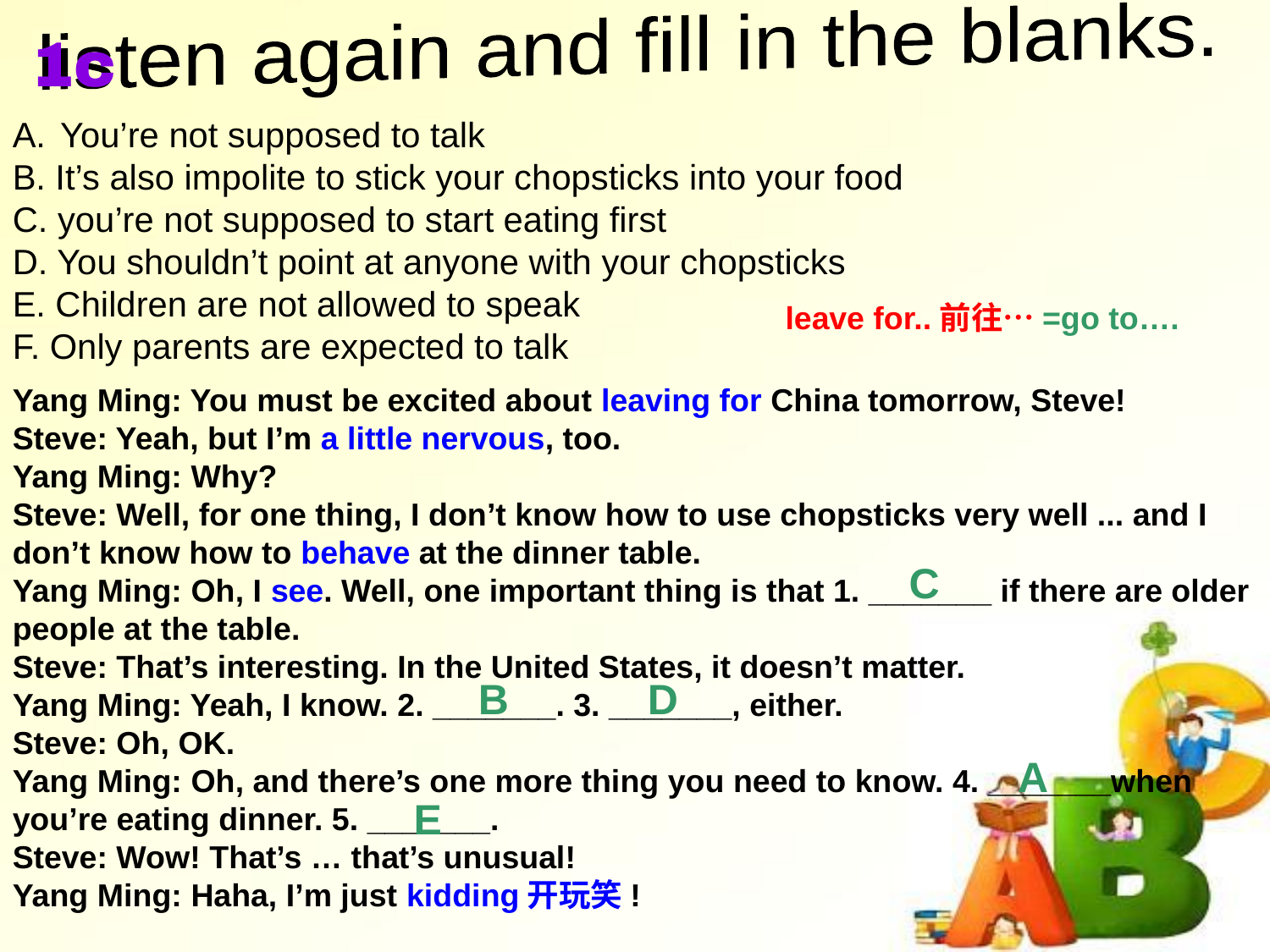

listen again and fill in the blanks.

1c
You’re not supposed to talk
B. It’s also impolite to stick your chopsticks into your food
C. you’re not supposed to start eating first
D. You shouldn’t point at anyone with your chopsticks
E. Children are not allowed to speak
F. Only parents are expected to talk
leave for..前往…=go to….
Yang Ming: You must be excited about leaving for China tomorrow, Steve!
Steve: Yeah, but I’m a little nervous, too.
Yang Ming: Why?
Steve: Well, for one thing, I don’t know how to use chopsticks very well ... and I don’t know how to behave at the dinner table.
Yang Ming: Oh, I see. Well, one important thing is that 1. _______ if there are older people at the table.
Steve: That’s interesting. In the United States, it doesn’t matter.
Yang Ming: Yeah, I know. 2. _______. 3. _______, either.
Steve: Oh, OK.
Yang Ming: Oh, and there’s one more thing you need to know. 4. _______when you’re eating dinner. 5. _______.
Steve: Wow! That’s … that’s unusual!
Yang Ming: Haha, I’m just kidding开玩笑!
C
B
D
A
E